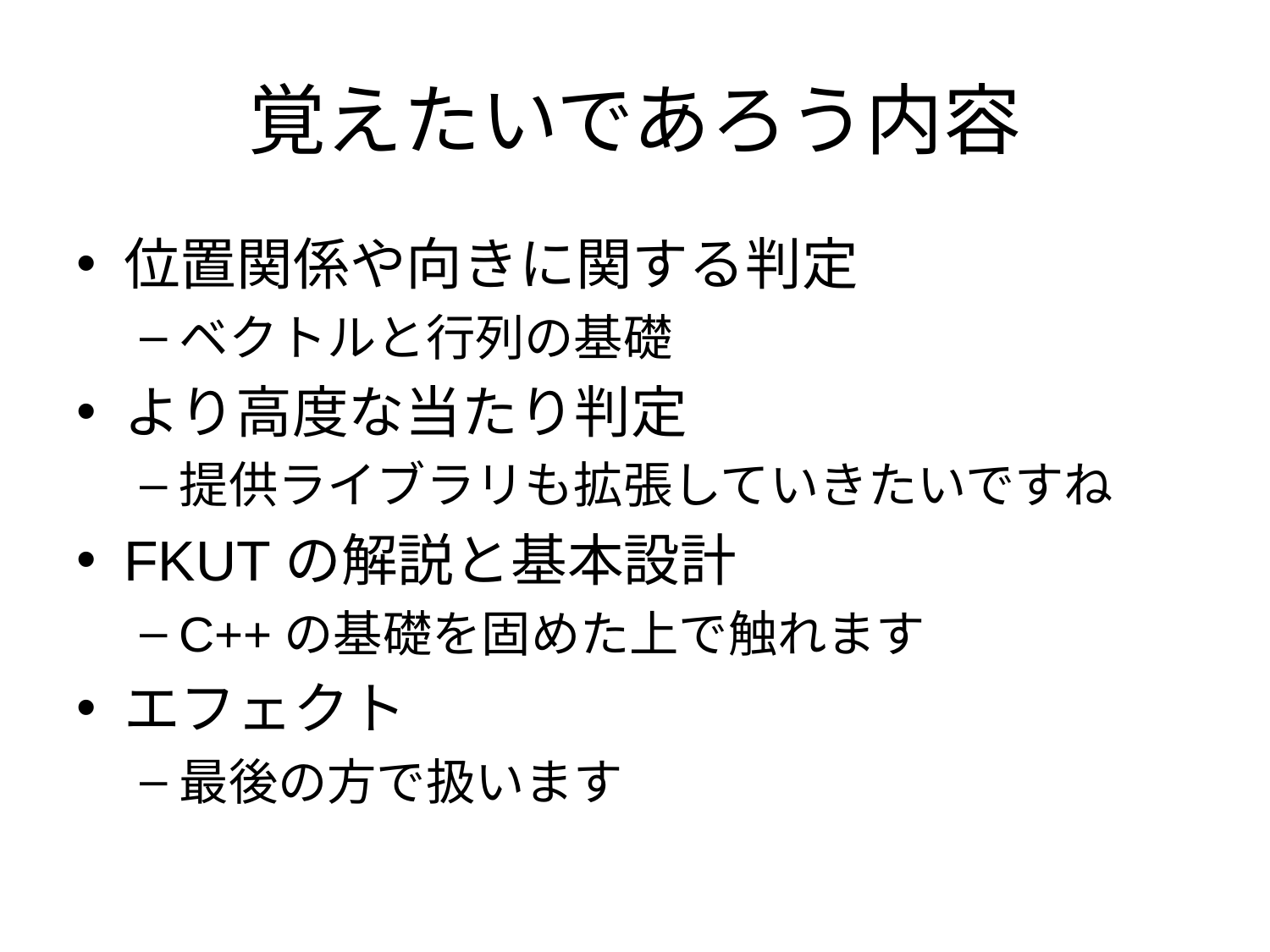

# 覚えたいであろう内容
位置関係や向きに関する判定
ベクトルと行列の基礎
より高度な当たり判定
提供ライブラリも拡張していきたいですね
FKUTの解説と基本設計
C++の基礎を固めた上で触れます
エフェクト
最後の方で扱います